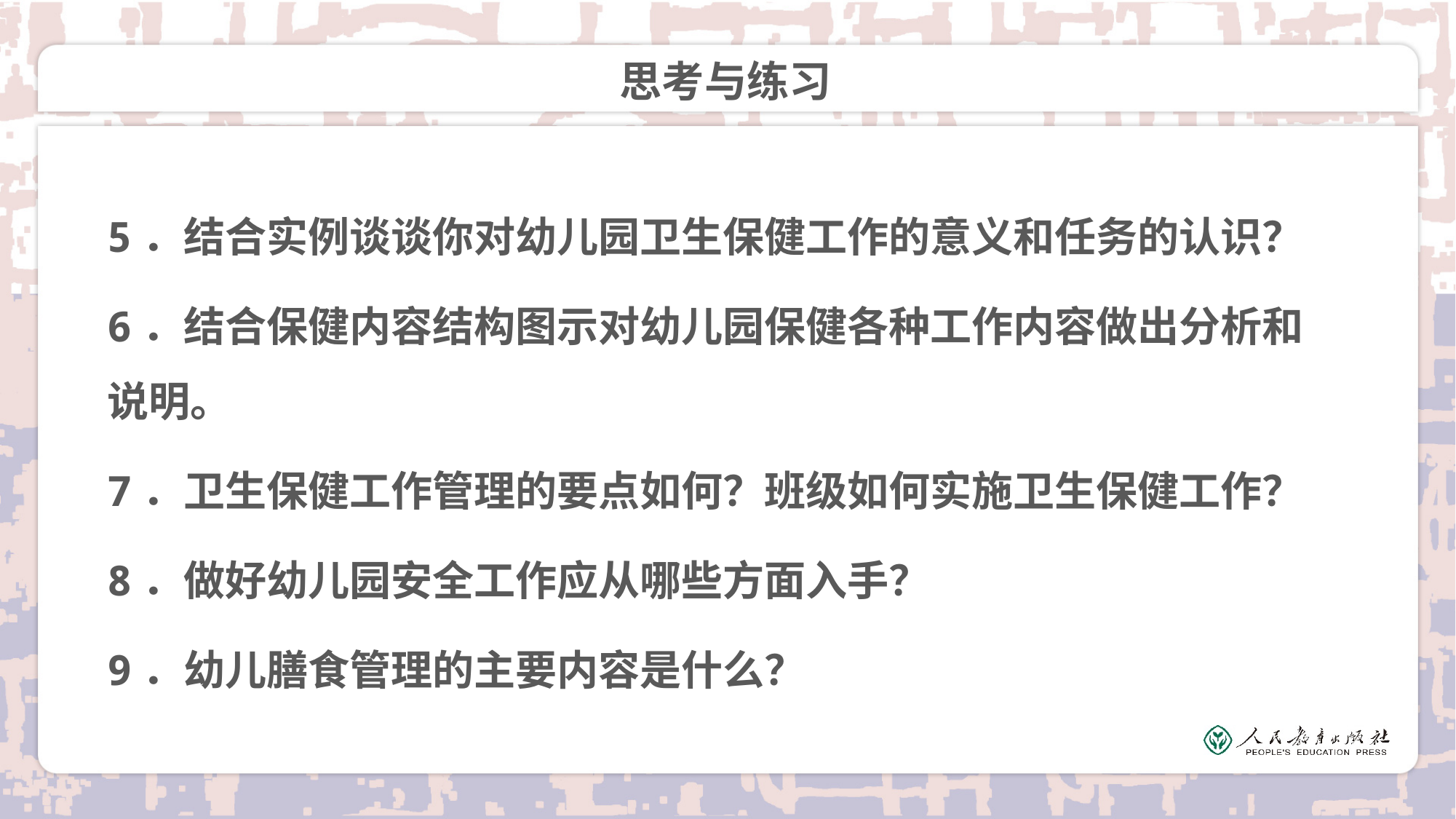

# 思考与练习
5．结合实例谈谈你对幼儿园卫生保健工作的意义和任务的认识？
6．结合保健内容结构图示对幼儿园保健各种工作内容做出分析和说明。
7．卫生保健工作管理的要点如何？班级如何实施卫生保健工作？
8．做好幼儿园安全工作应从哪些方面入手？
9．幼儿膳食管理的主要内容是什么？